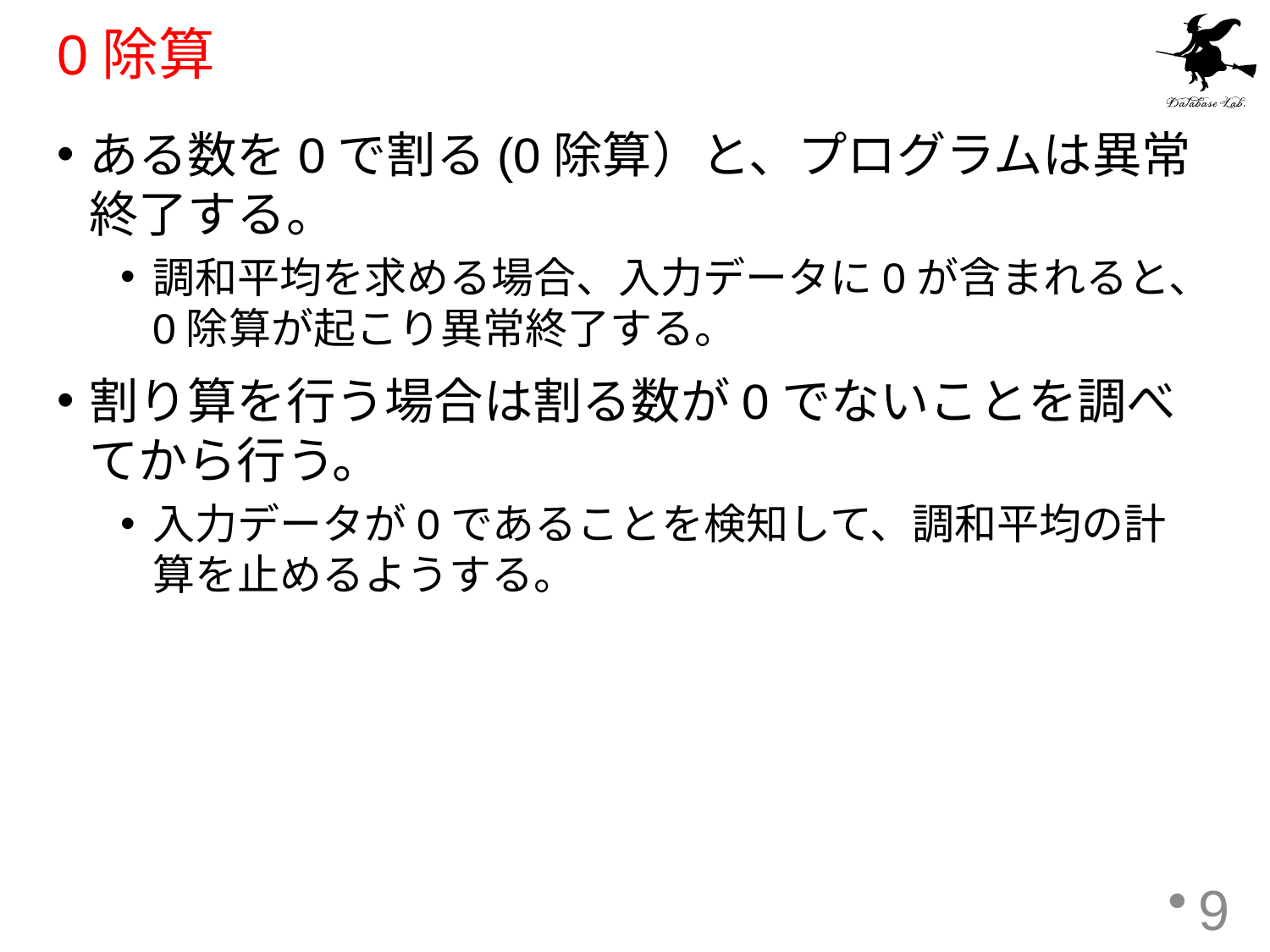

# 0除算
ある数を0で割る(0除算）と、プログラムは異常終了する。
調和平均を求める場合、入力データに0が含まれると、0除算が起こり異常終了する。
割り算を行う場合は割る数が0でないことを調べてから行う。
入力データが0であることを検知して、調和平均の計算を止めるようする。
9